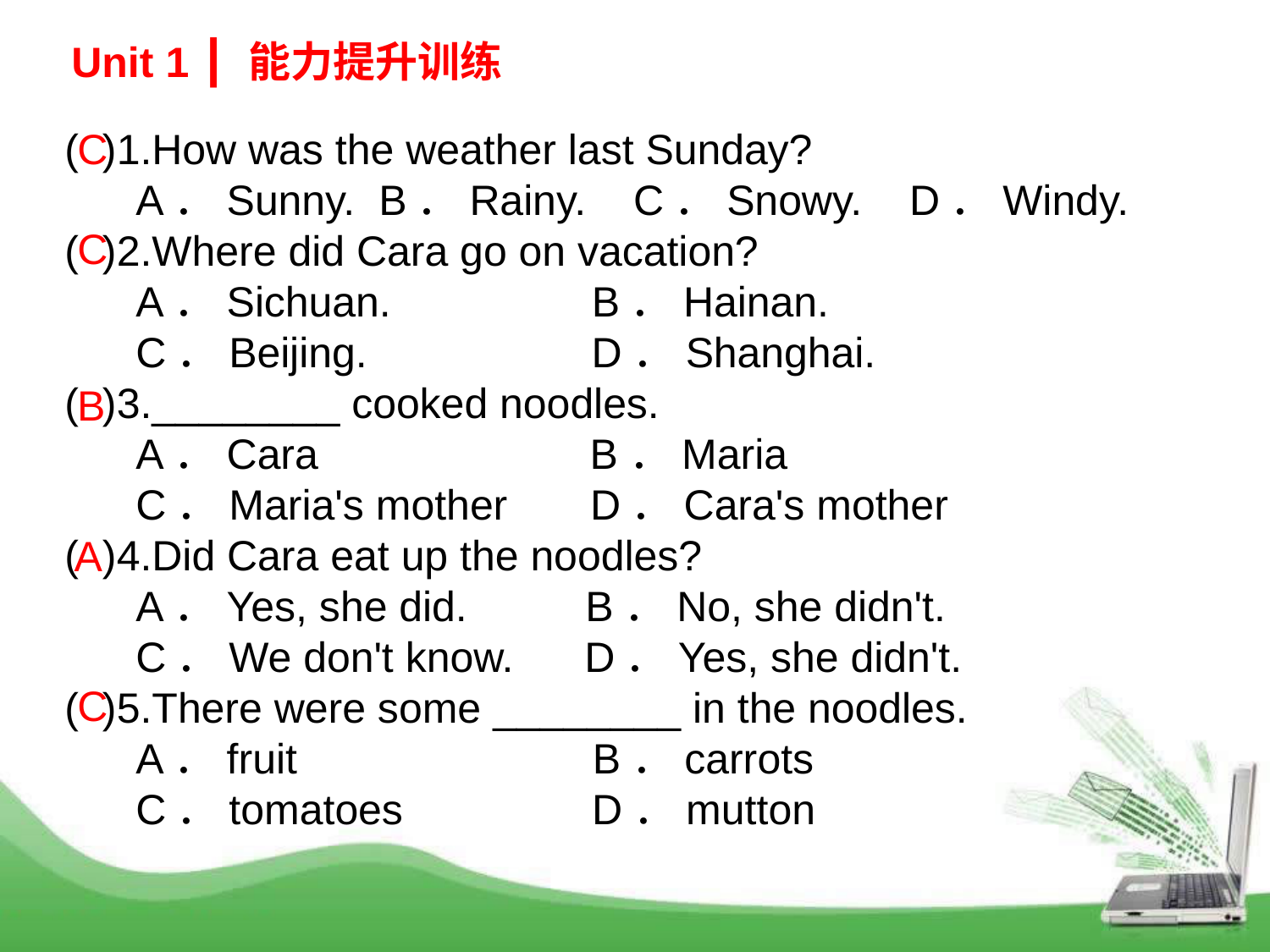

Unit 1 ┃ 能力提升训练
(  )1.How was the weather last Sunday?
      A．Sunny.  B．Rainy.    C．Snowy.    D．Windy.
(  )2.Where did Cara go on vacation?
      A．Sichuan.                 B．Hainan.
      C．Beijing.                   D．Shanghai.
(  )3.________ cooked noodles.
      A．Cara                       B．Maria
      C．Maria's mother       D．Cara's mother
(  )4.Did Cara eat up the noodles?
      A．Yes, she did.          B．No, she didn't.
      C．We don't know.      D．Yes, she didn't.
(  )5.There were some ________ in the noodles.
      A．fruit                         B．carrots
      C．tomatoes                D．mutton
C
C
B
A
C